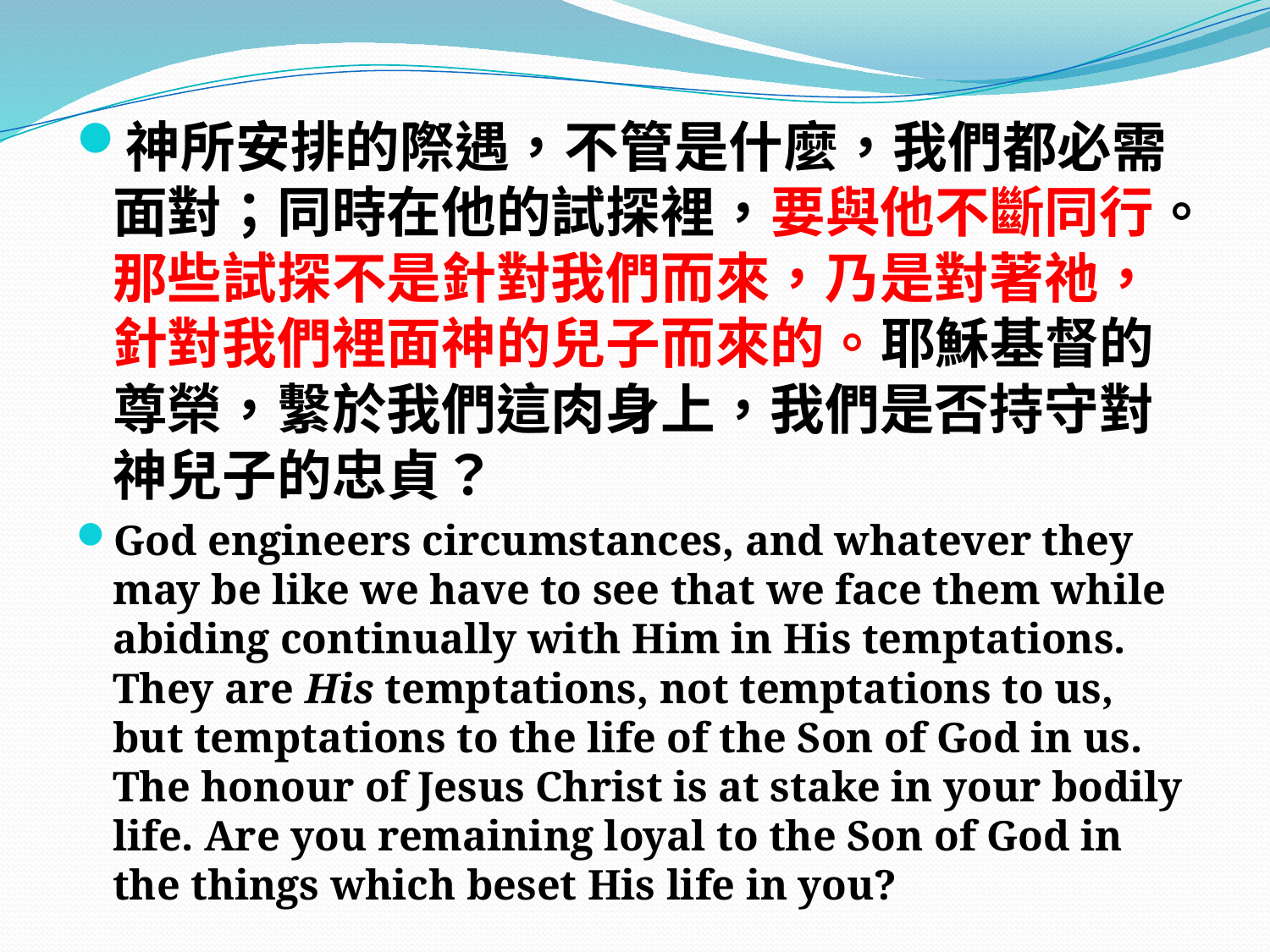

#
神所安排的際遇，不管是什麼，我們都必需面對；同時在他的試探裡，要與他不斷同行。那些試探不是針對我們而來，乃是對著祂，針對我們裡面神的兒子而來的。耶穌基督的尊榮，繫於我們這肉身上，我們是否持守對神兒子的忠貞？
God engineers circumstances, and whatever they may be like we have to see that we face them while abiding continually with Him in His temptations. They are His temptations, not temptations to us, but temptations to the life of the Son of God in us. The honour of Jesus Christ is at stake in your bodily life. Are you remaining loyal to the Son of God in the things which beset His life in you?